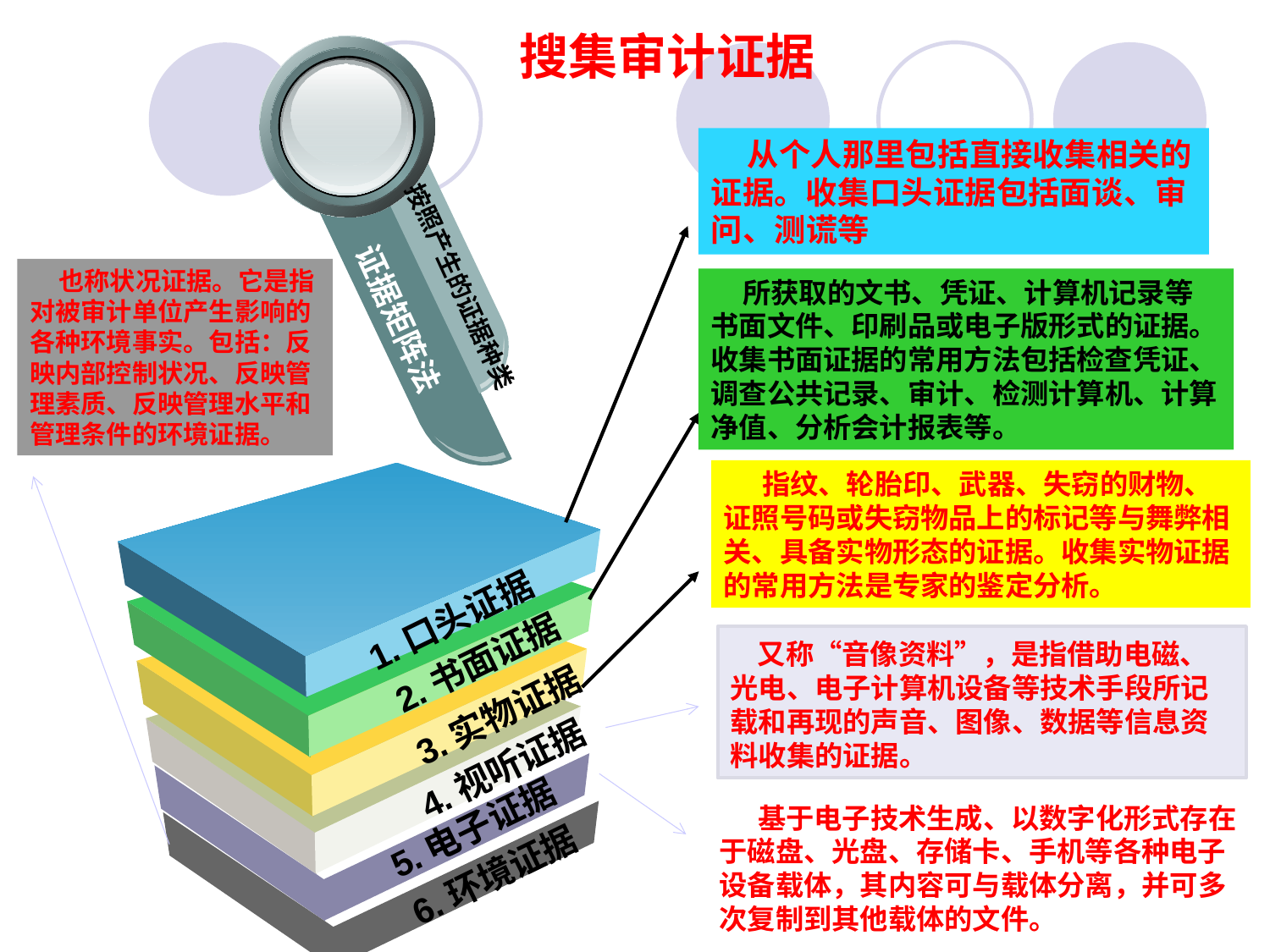

搜集审计证据

按照产生的证据种类
证据矩阵法
    从个人那里包括直接收集相关的证据。收集口头证据包括面谈、审问、测谎等

    也称状况证据。它是指对被审计单位产生影响的各种环境事实。包括：反映内部控制状况、反映管理素质、反映管理水平和管理条件的环境证据。
    所获取的文书、凭证、计算机记录等书面文件、印刷品或电子版形式的证据。收集书面证据的常用方法包括检查凭证、调查公共记录、审计、检测计算机、计算净值、分析会计报表等。

     指纹、轮胎印、武器、失窃的财物、证照号码或失窃物品上的标记等与舞弊相关、具备实物形态的证据。收集实物证据的常用方法是专家的鉴定分析。

1.口头证据
   又称“音像资料”，是指借助电磁、光电、电子计算机设备等技术手段所记载和再现的声音、图像、数据等信息资料收集的证据。
2.书面证据
3.实物证据
4.视听证据

     基于电子技术生成、以数字化形式存在于磁盘、光盘、存储卡、手机等各种电子设备载体，其内容可与载体分离，并可多次复制到其他载体的文件。
5.电子证据

6.环境证据